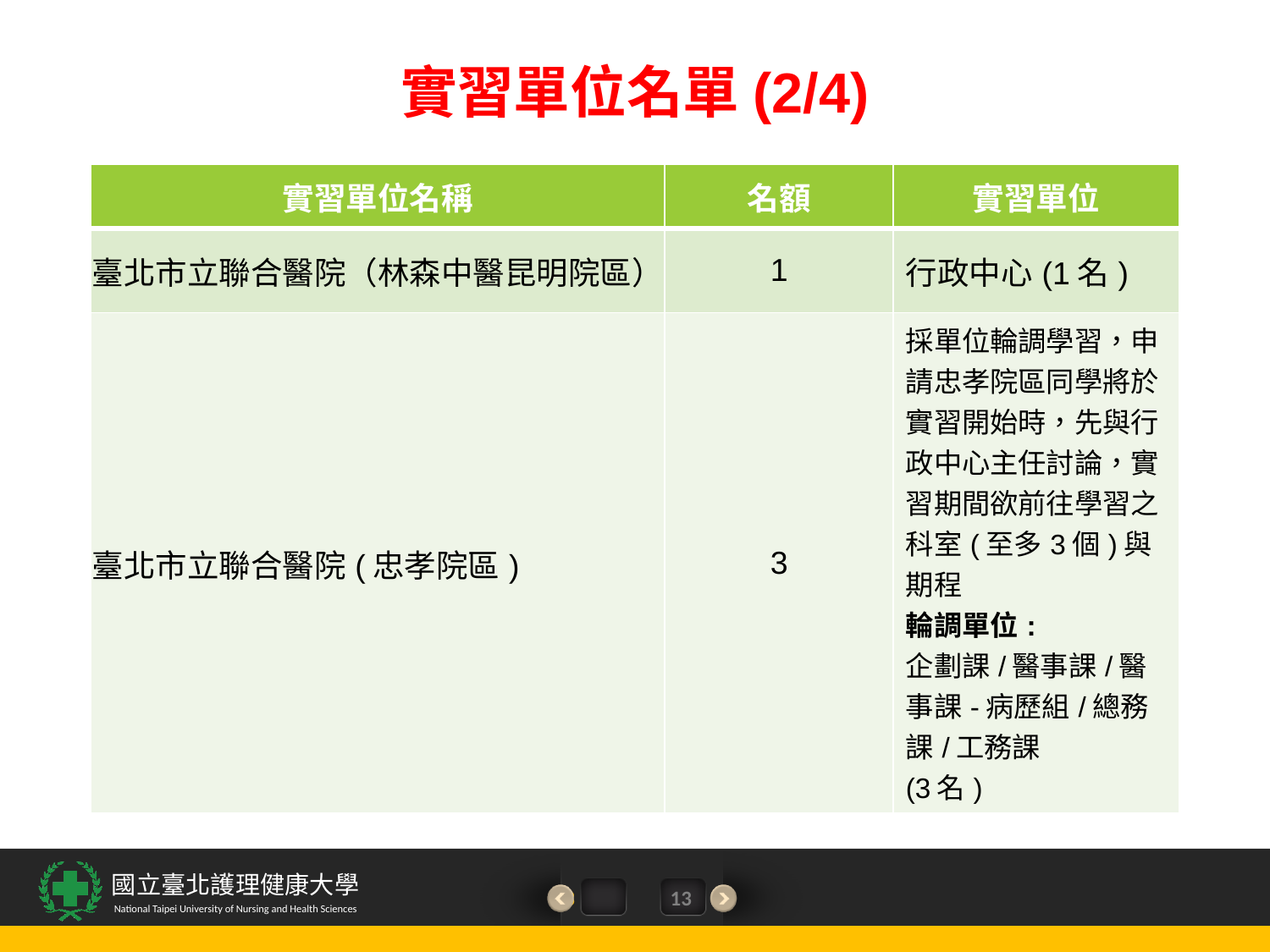

# 實習單位名單(2/4)
| 實習單位名稱 | 名額 | 實習單位 |
| --- | --- | --- |
| 臺北市立聯合醫院（林森中醫昆明院區） | 1 | 行政中心(1名) |
| 臺北市立聯合醫院(忠孝院區) | 3 | 採單位輪調學習，申請忠孝院區同學將於實習開始時，先與行政中心主任討論，實習期間欲前往學習之科室(至多3個)與期程 輪調單位: 企劃課/醫事課/醫事課-病歷組/總務課/工務課 (3名) |